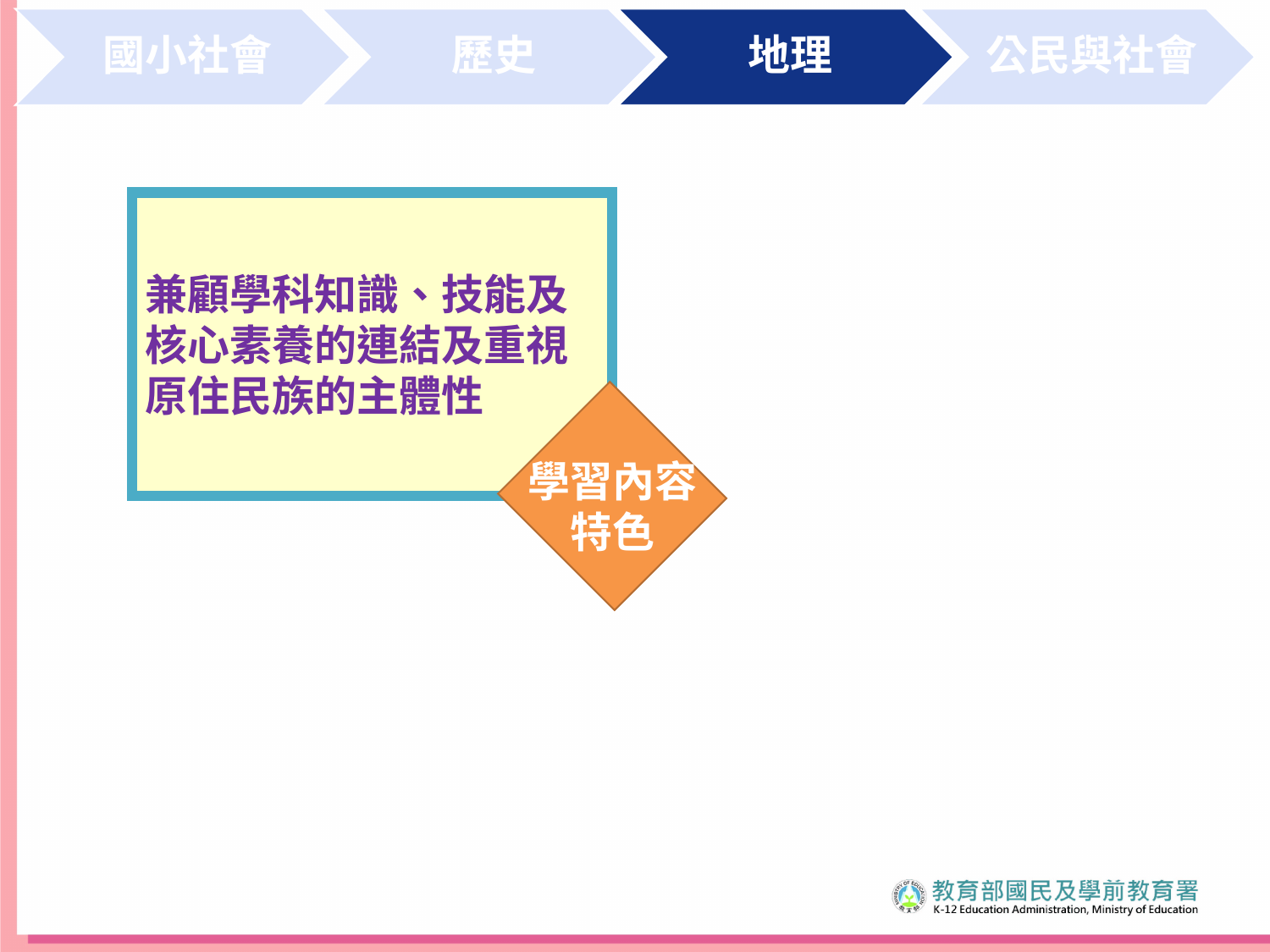

國小社會
歷史
地理
公民與社會

兼顧學科知識、技能及核心素養的連結及重視原住民族的主體性

學習內容
特色